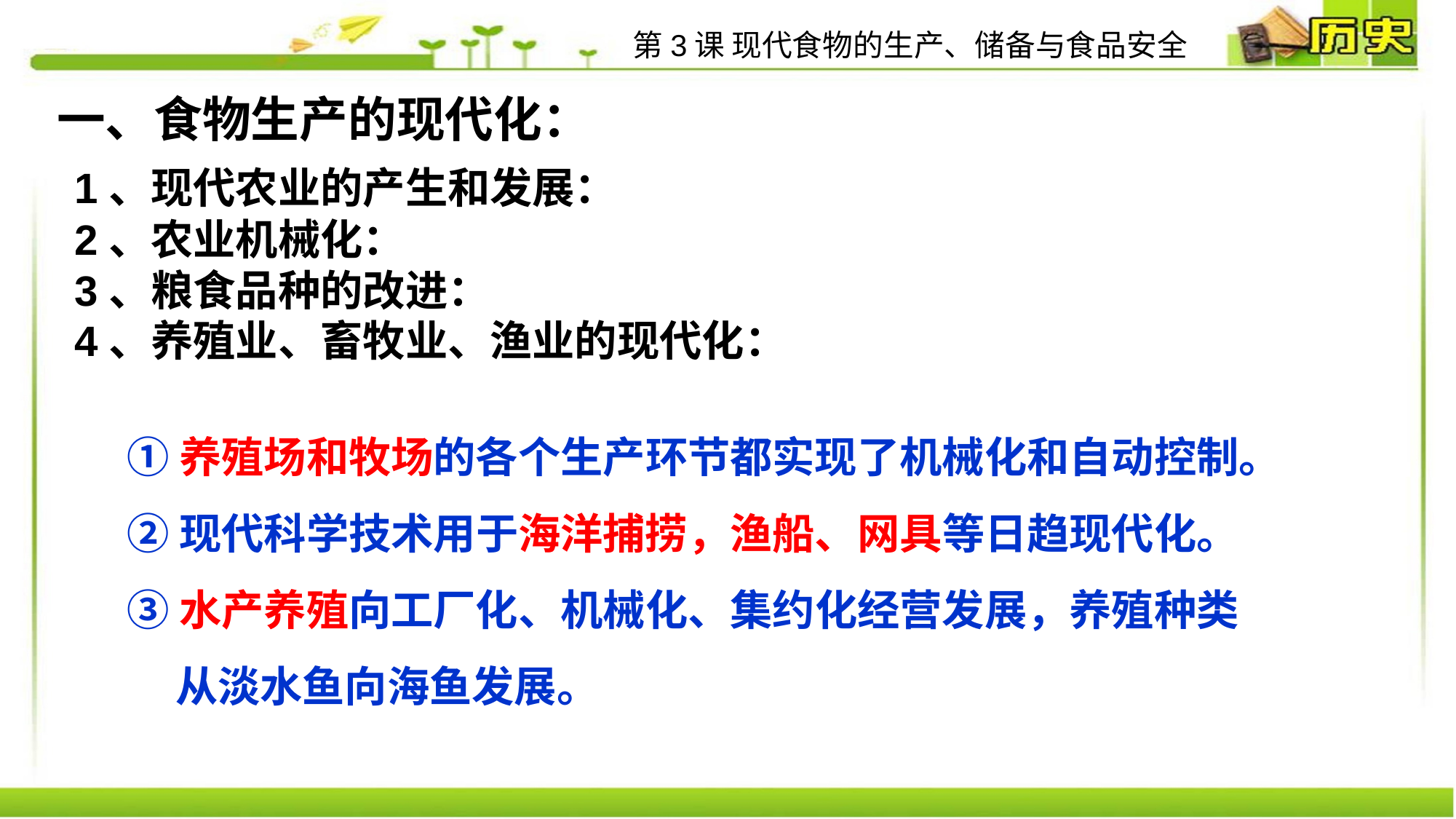

第3课 现代食物的生产、储备与食品安全
一、食物生产的现代化：
1、现代农业的产生和发展：
2、农业机械化：
3、粮食品种的改进：
4、养殖业、畜牧业、渔业的现代化：
①养殖场和牧场的各个生产环节都实现了机械化和自动控制。
②现代科学技术用于海洋捕捞，渔船、网具等日趋现代化。
③水产养殖向工厂化、机械化、集约化经营发展，养殖种类
    从淡水鱼向海鱼发展。